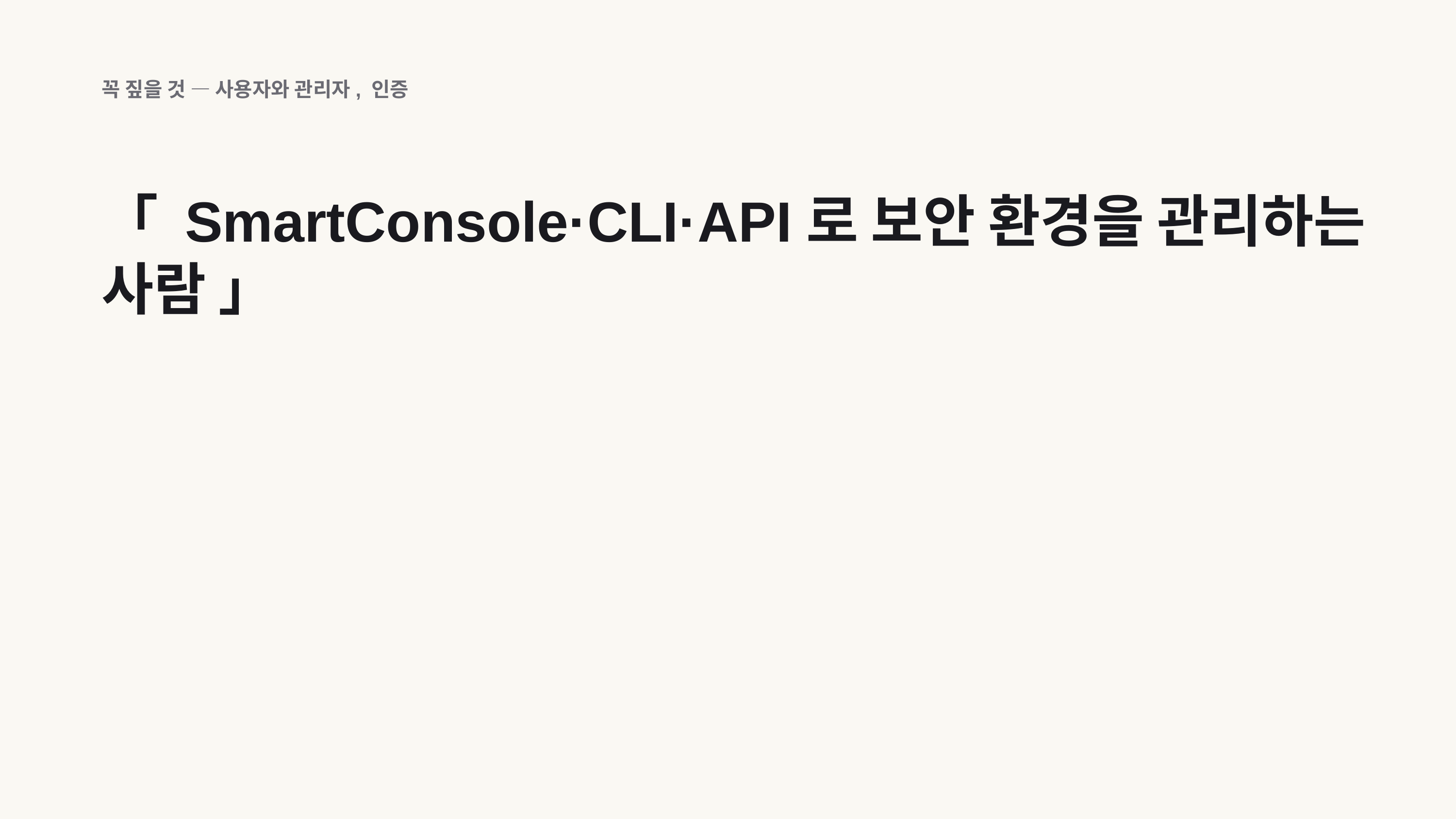

꼭 짚을 것 — 사용자와 관리자, 인증
「 SmartConsole·CLI·API로 보안 환경을 관리하는 사람 」